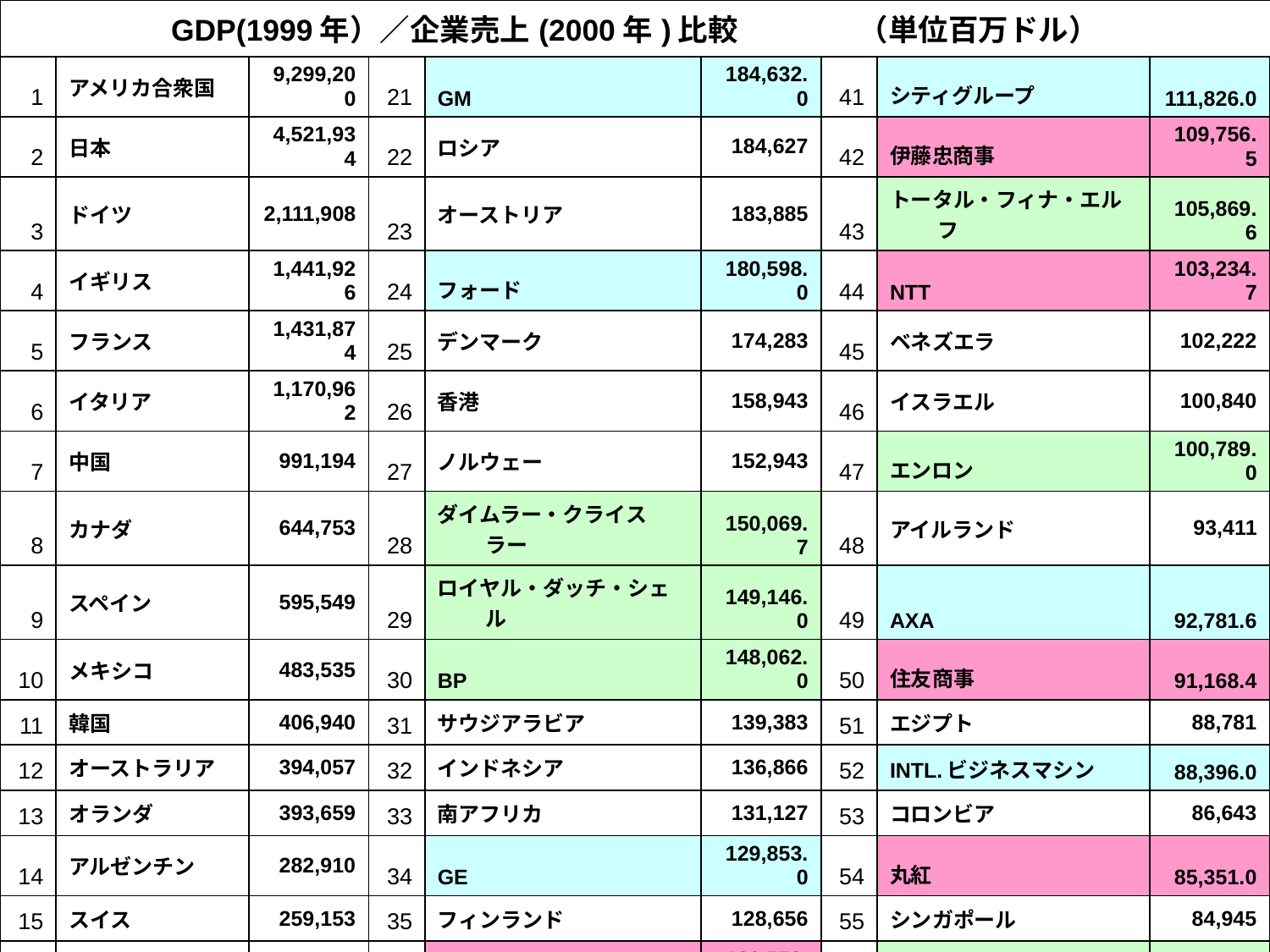

| GDP(1999年）／企業売上(2000年)比較　　　　（単位百万ドル） |  |  |  |  |  |  |  |  |
| --- | --- | --- | --- | --- | --- | --- | --- | --- |
| 1 | アメリカ合衆国 | 9,299,200 | 21 | GM | 184,632.0 | 41 | シティグループ | 111,826.0 |
| 2 | 日本 | 4,521,934 | 22 | ロシア | 184,627 | 42 | 伊藤忠商事 | 109,756.5 |
| 3 | ドイツ | 2,111,908 | 23 | オーストリア | 183,885 | 43 | トータル・フィナ・エルフ | 105,869.6 |
| 4 | イギリス | 1,441,926 | 24 | フォード | 180,598.0 | 44 | NTT | 103,234.7 |
| 5 | フランス | 1,431,874 | 25 | デンマーク | 174,283 | 45 | ベネズエラ | 102,222 |
| 6 | イタリア | 1,170,962 | 26 | 香港 | 158,943 | 46 | イスラエル | 100,840 |
| 7 | 中国 | 991,194 | 27 | ノルウェー | 152,943 | 47 | エンロン | 100,789.0 |
| 8 | カナダ | 644,753 | 28 | ダイムラー・クライスラー | 150,069.7 | 48 | アイルランド | 93,411 |
| 9 | スペイン | 595,549 | 29 | ロイヤル・ダッチ・シェル | 149,146.0 | 49 | AXA | 92,781.6 |
| 10 | メキシコ | 483,535 | 30 | BP | 148,062.0 | 50 | 住友商事 | 91,168.4 |
| 11 | 韓国 | 406,940 | 31 | サウジアラビア | 139,383 | 51 | エジプト | 88,781 |
| 12 | オーストラリア | 394,057 | 32 | インドネシア | 136,866 | 52 | INTL.ビジネスマシン | 88,396.0 |
| 13 | オランダ | 393,659 | 33 | 南アフリカ | 131,127 | 53 | コロンビア | 86,643 |
| 14 | アルゼンチン | 282,910 | 34 | GE | 129,853.0 | 54 | 丸紅 | 85,351.0 |
| 15 | スイス | 259,153 | 35 | フィンランド | 128,656 | 55 | シンガポール | 84,945 |
| 16 | ベルギー | 248,234 | 36 | 三菱商事 | 126,579.4 | 56 | フォルクスワーゲン | 78,851.9 |
| 17 | スウェーデン | 238,682 | 37 | ギリシャ | 125,089 | 57 | マレーシア | 78,735 |
| 18 | イラン | 238,554 | 38 | タイ | 123,986 | 58 | フィリピン | 76,656 |
| 19 | エクソンモービル | 210,392.0 | 39 | トヨタ自動車 | 121,416.2 | 59 | 日立 | 76,126.8 |
| 20 | ウォルマート | 193,295.0 | 40 | 三井物産 | 118,013.7 | 60 | シーメンス | 74,858.3 |